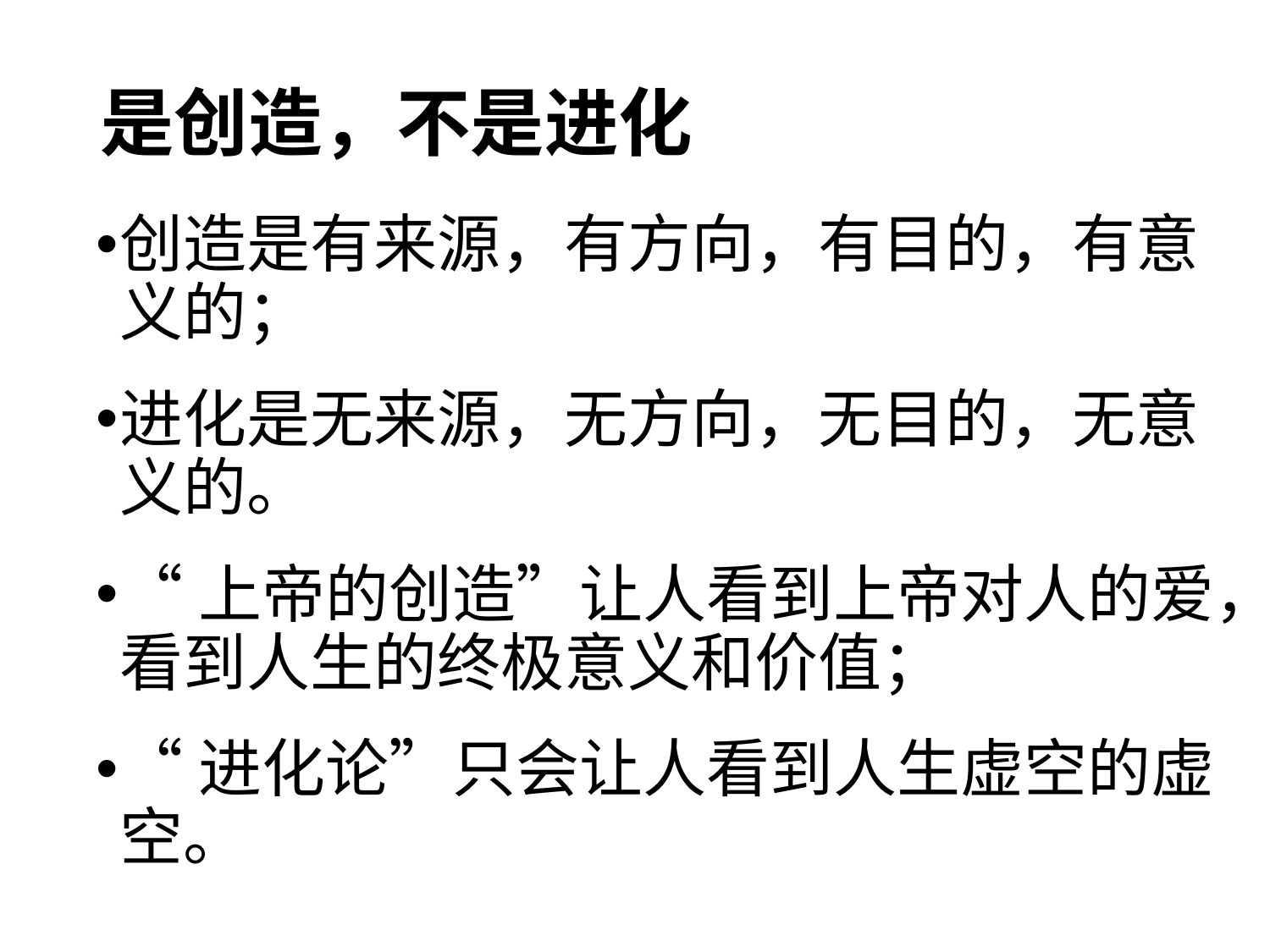

# 是创造，不是进化
创造是有来源，有方向，有目的，有意义的；

进化是无来源，无方向，无目的，无意义的。

“上帝的创造”让人看到上帝对人的爱，看到人生的终极意义和价值；

“进化论”只会让人看到人生虚空的虚空。